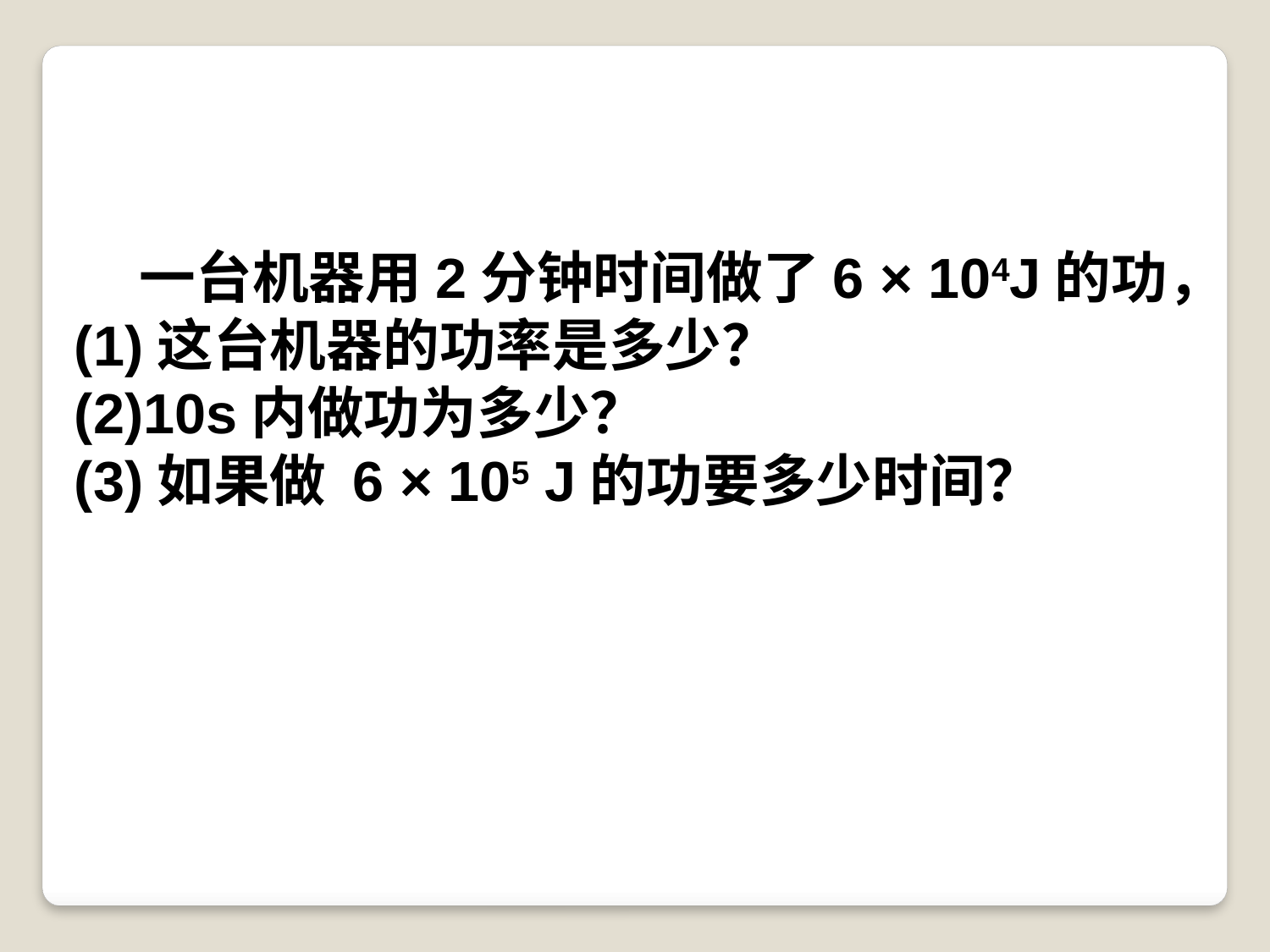

一台机器用2分钟时间做了6 × 104J的功，
(1)这台机器的功率是多少？
(2)10s内做功为多少？
(3)如果做 6 × 105 J的功要多少时间？